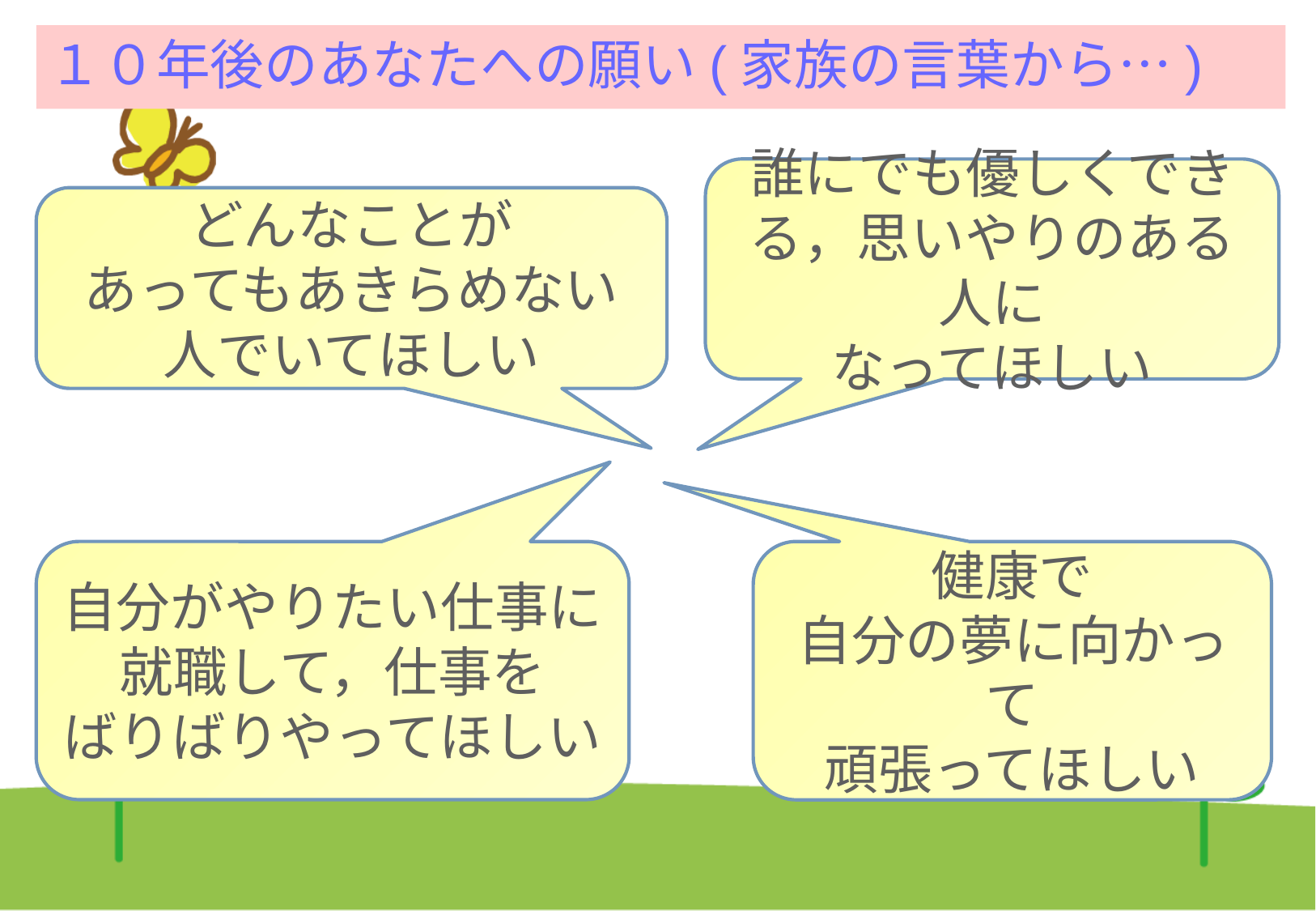

１０年後のあなたへの願い(家族の言葉から…)

誰にでも優しくできる，思いやりのある人に
なってほしい
どんなことが
あってもあきらめない人でいてほしい
自分がやりたい仕事に
就職して，仕事を
ばりばりやってほしい
健康で
自分の夢に向かって
頑張ってほしい